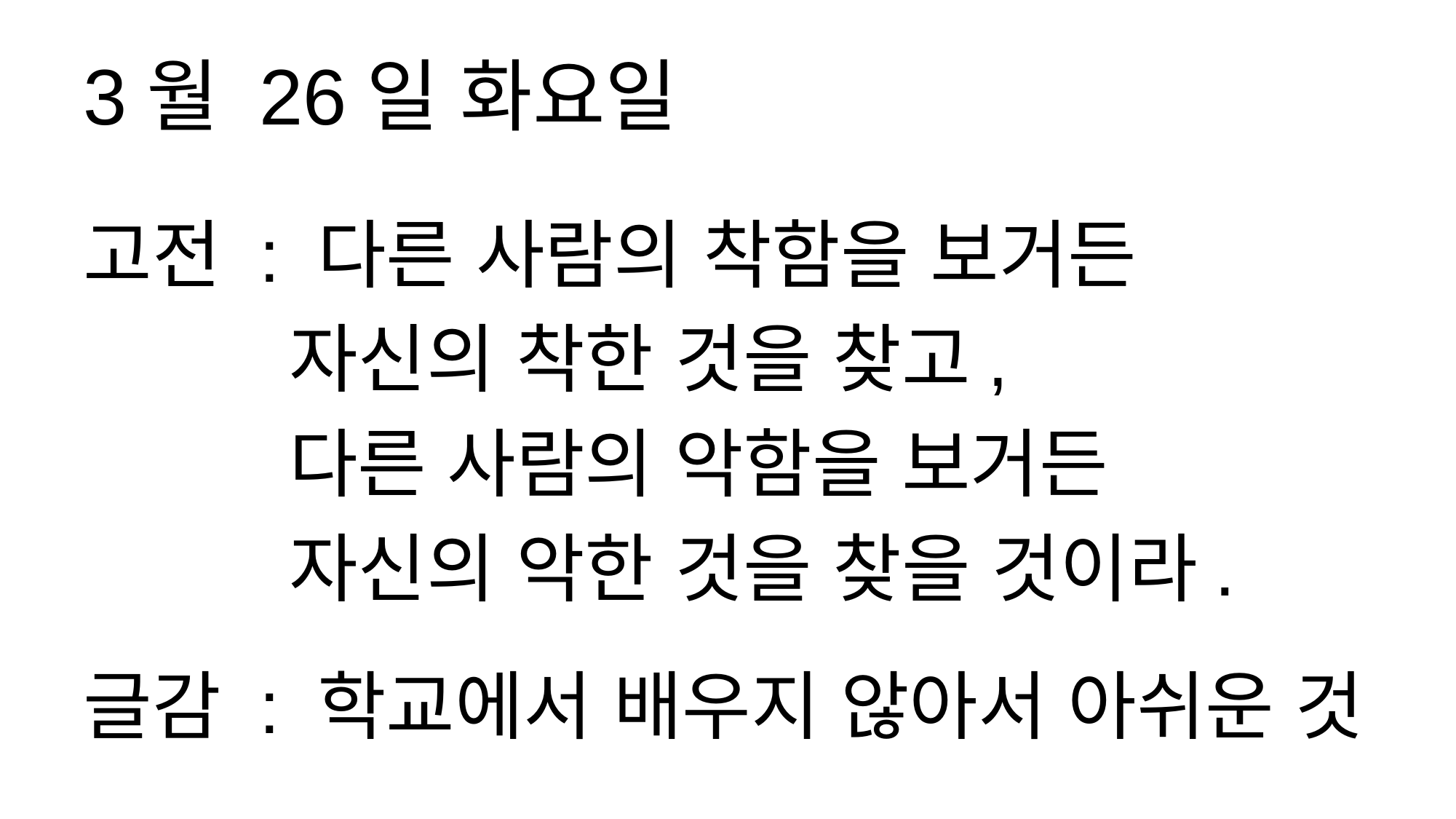

3월 26일 화요일
고전 : 다른 사람의 착함을 보거든
         자신의 착한 것을 찾고,
         다른 사람의 악함을 보거든
         자신의 악한 것을 찾을 것이라.
글감 : 학교에서 배우지 않아서 아쉬운 것